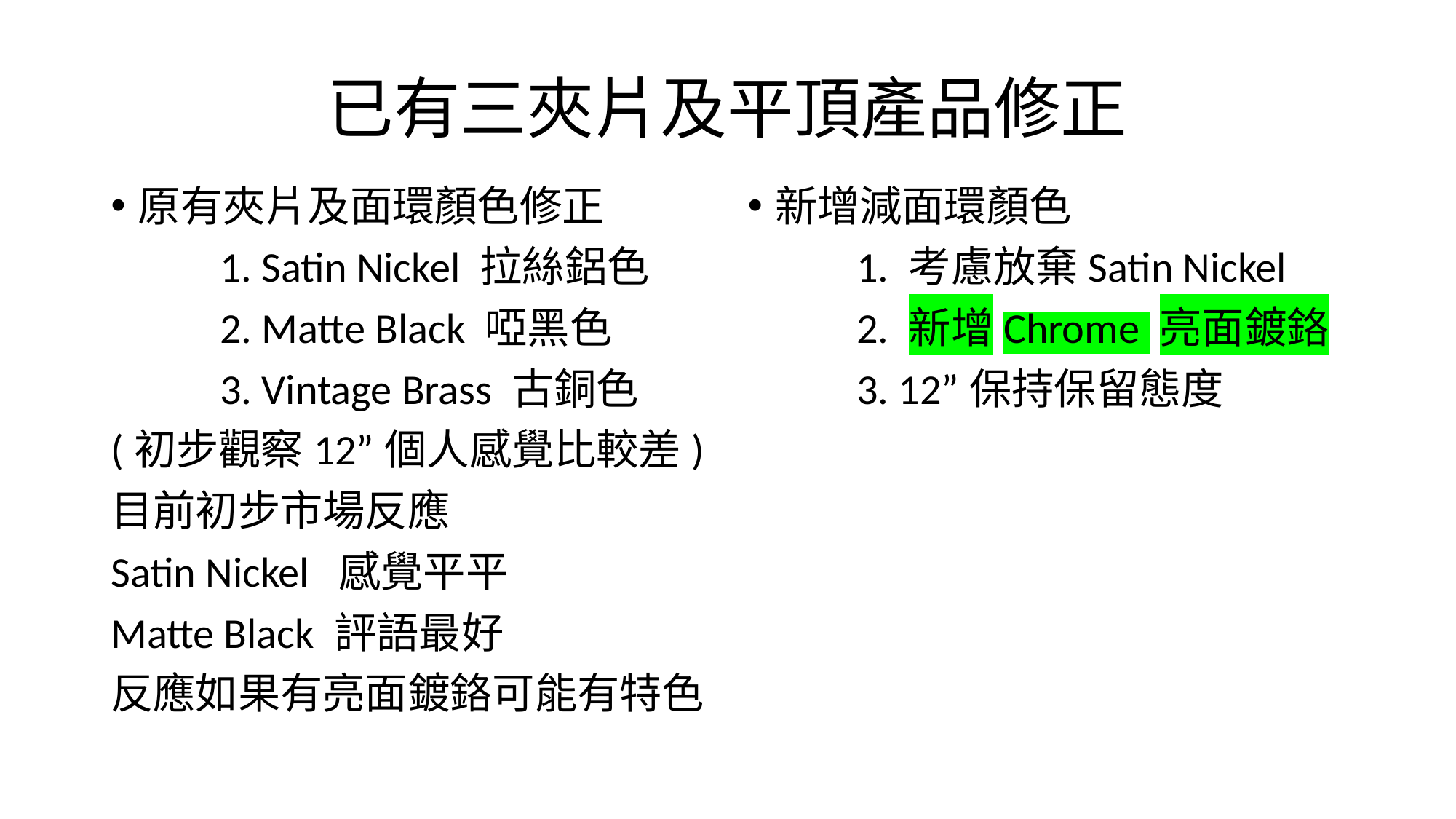

# 已有三夾片及平頂產品修正
原有夾片及面環顏色修正
	1. Satin Nickel 拉絲鋁色
	2. Matte Black 啞黑色
	3. Vintage Brass 古銅色
(初步觀察12”個人感覺比較差)
目前初步市場反應
Satin Nickel  感覺平平
Matte Black 評語最好
反應如果有亮面鍍鉻可能有特色
新增減面環顏色
	1. 考慮放棄Satin Nickel
	2. 新增Chrome 亮面鍍鉻
	3. 12”保持保留態度